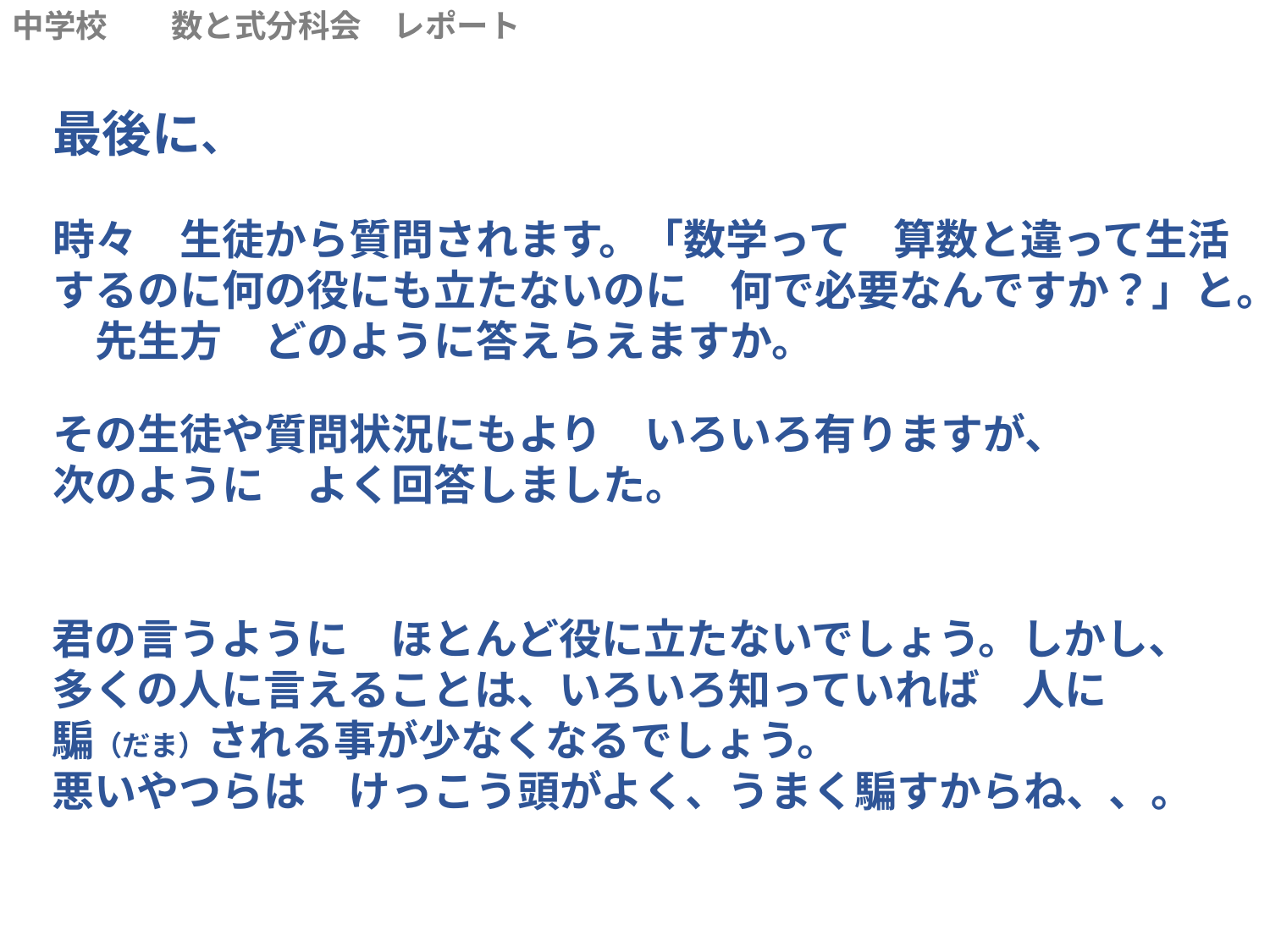

中学校　　数と式分科会　レポート

最後に、

時々　生徒から質問されます。「数学って　算数と違って生活するのに何の役にも立たないのに　何で必要なんですか？」と。　先生方　どのように答えらえますか。
その生徒や質問状況にもより　いろいろ有りますが、
次のように　よく回答しました。
君の言うように　ほとんど役に立たないでしょう。しかし、
多くの人に言えることは、いろいろ知っていれば　人に
騙（だま）される事が少なくなるでしょう。
悪いやつらは　けっこう頭がよく、うまく騙すからね、、。